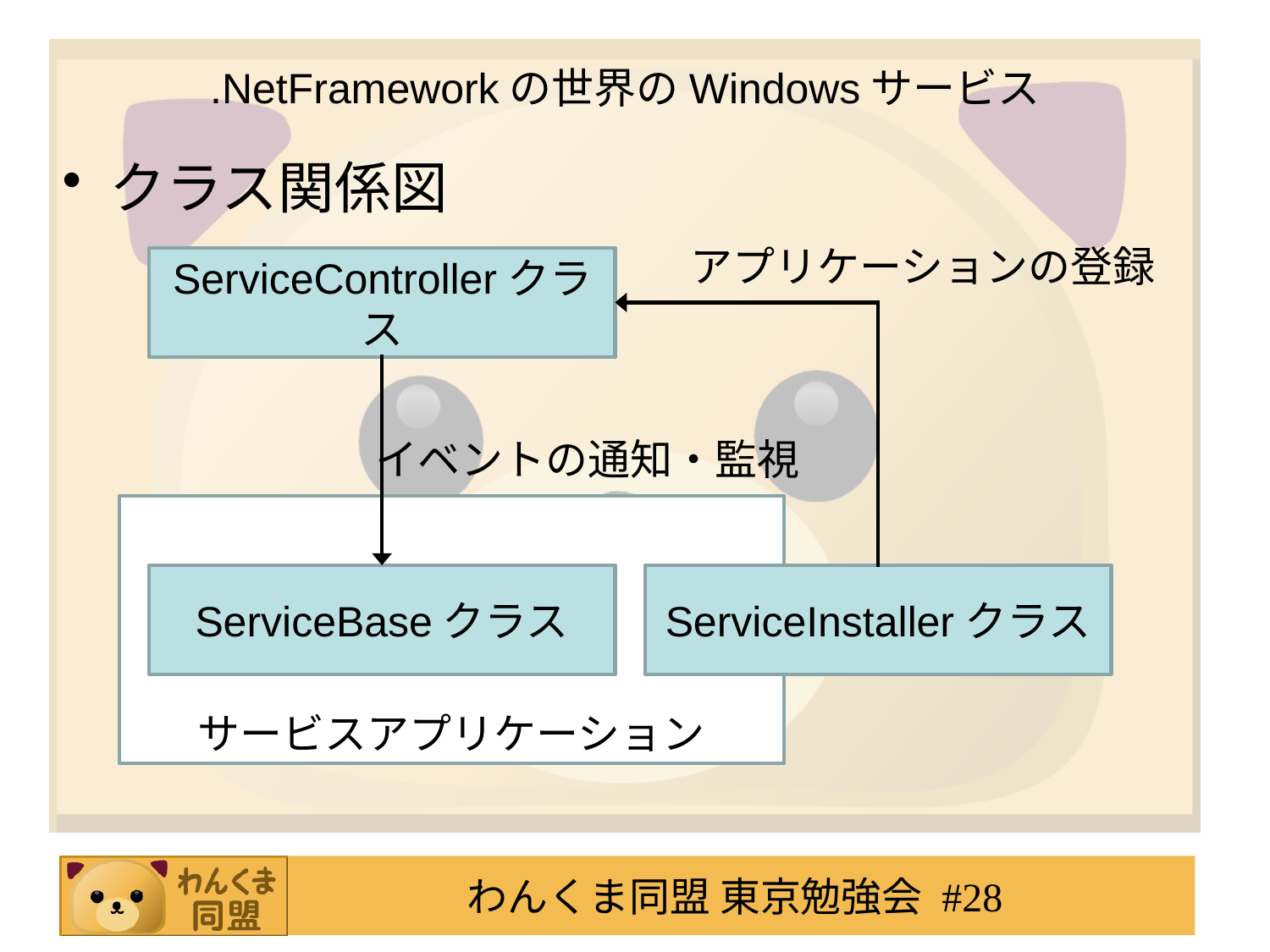

# .NetFrameworkの世界のWindowsサービス
クラス関係図
アプリケーションの登録
ServiceControllerクラス
イベントの通知・監視
サービスアプリケーション
ServiceBaseクラス
ServiceInstallerクラス